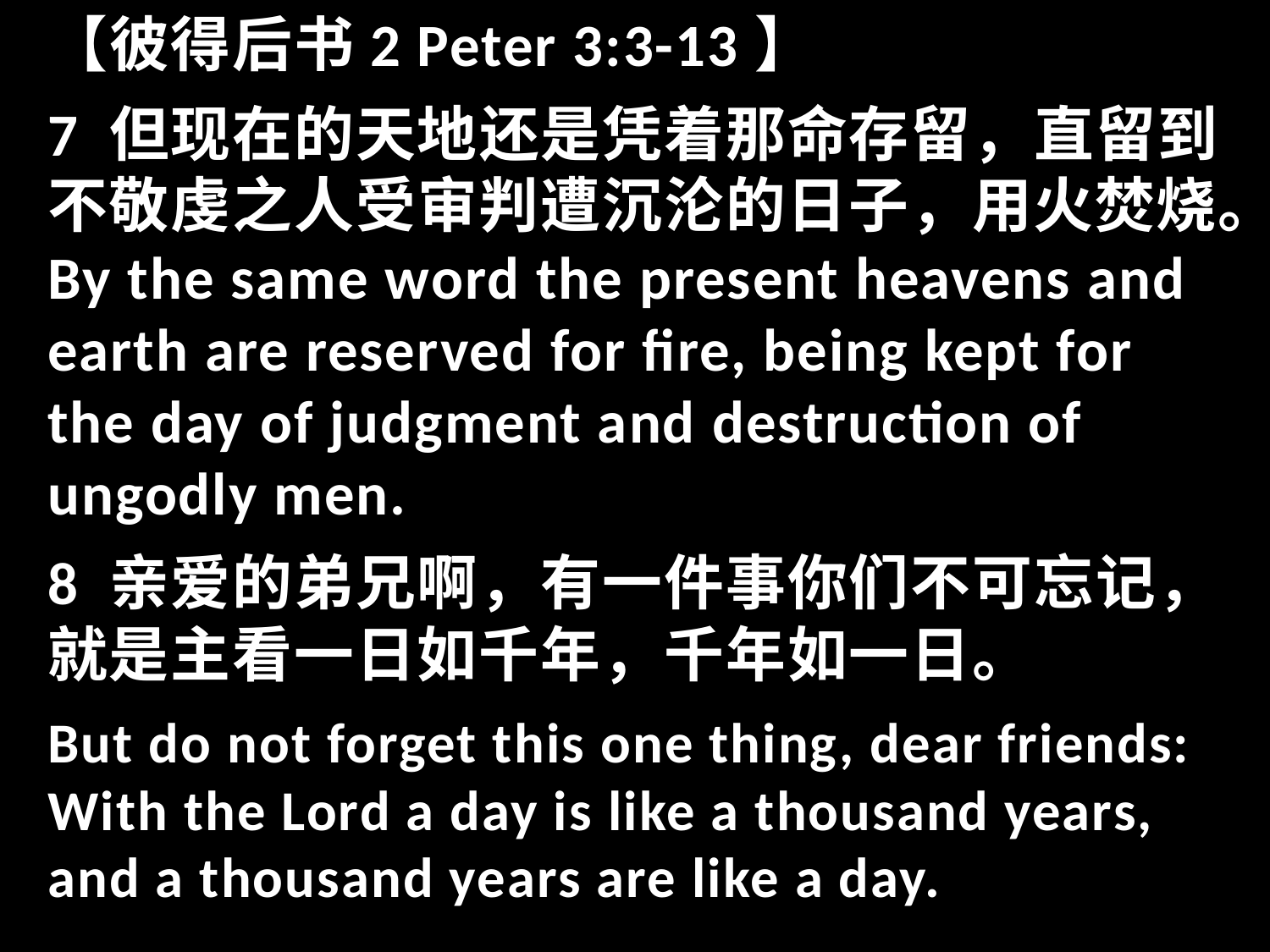

【彼得后书2 Peter 3:3-13】
7 但现在的天地还是凭着那命存留，直留到不敬虔之人受审判遭沉沦的日子，用火焚烧。By the same word the present heavens and earth are reserved for fire, being kept for the day of judgment and destruction of ungodly men.
8 亲爱的弟兄啊，有一件事你们不可忘记，就是主看一日如千年，千年如一日。
But do not forget this one thing, dear friends: With the Lord a day is like a thousand years, and a thousand years are like a day.